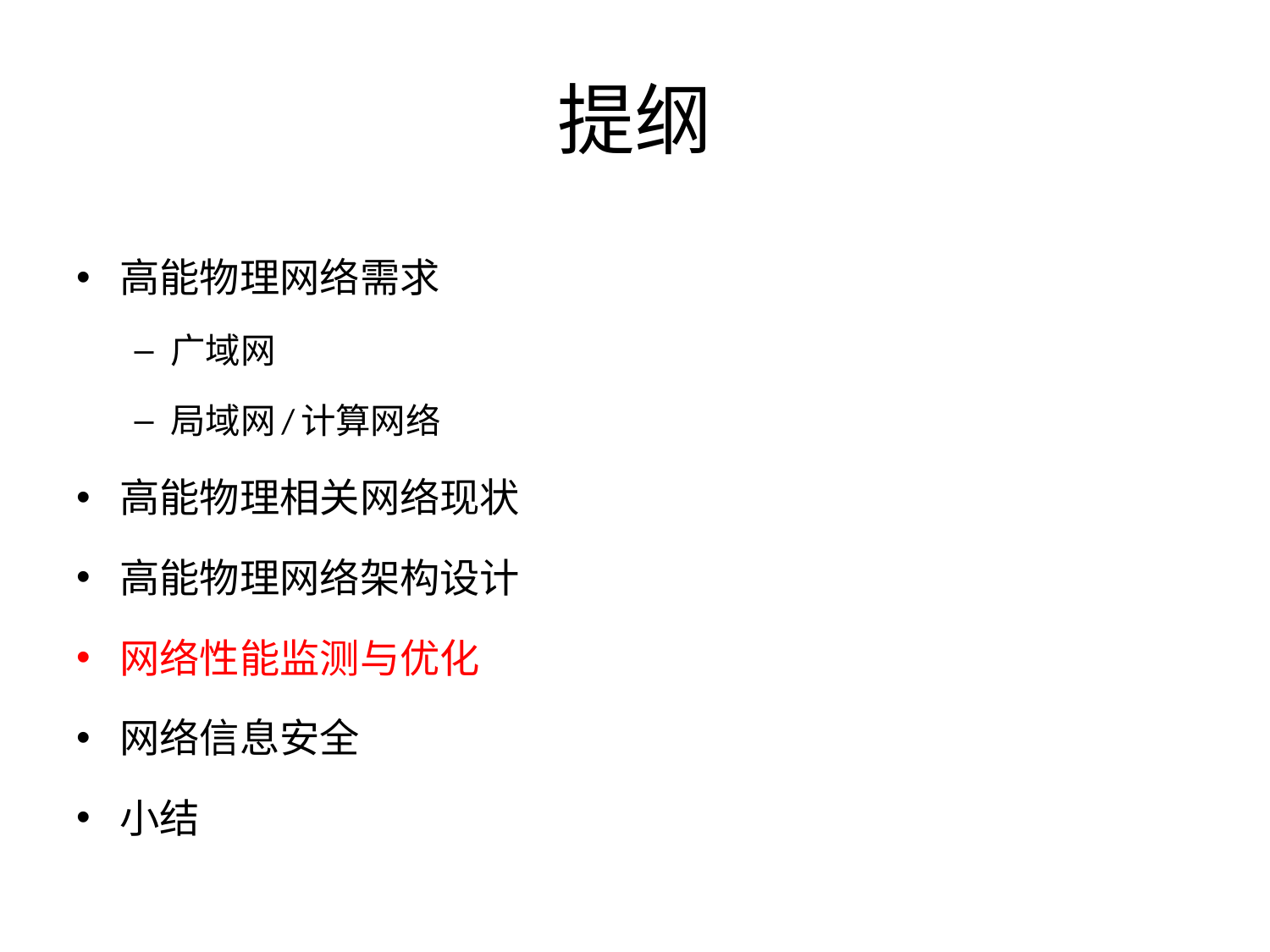

# 提纲
高能物理网络需求
广域网
局域网/计算网络
高能物理相关网络现状
高能物理网络架构设计
网络性能监测与优化
网络信息安全
小结